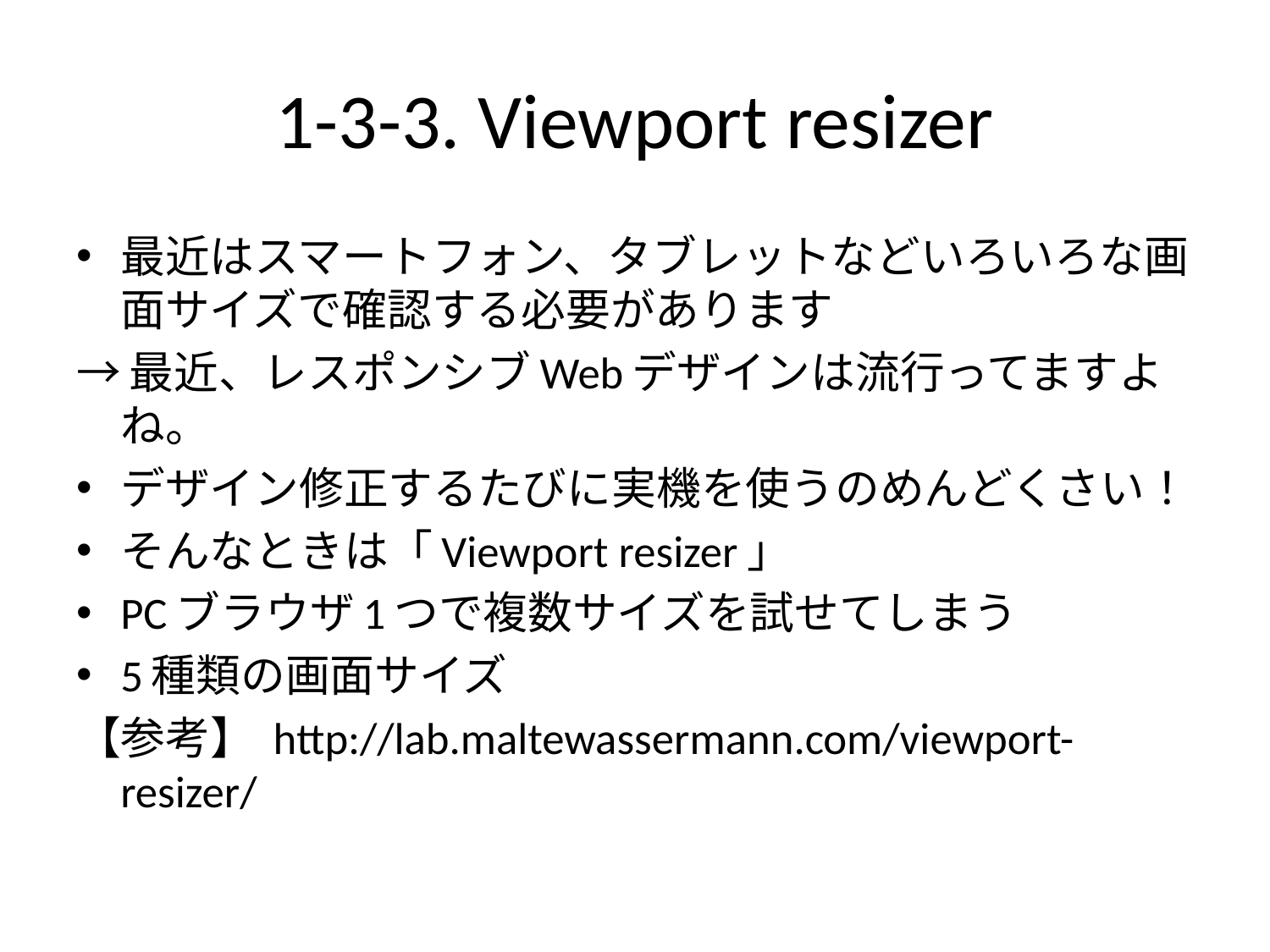

# 1-3-3. Viewport resizer
最近はスマートフォン、タブレットなどいろいろな画面サイズで確認する必要があります
→最近、レスポンシブWebデザインは流行ってますよね。
デザイン修正するたびに実機を使うのめんどくさい！
そんなときは「Viewport resizer」
PCブラウザ1つで複数サイズを試せてしまう
5種類の画面サイズ
【参考】 http://lab.maltewassermann.com/viewport-resizer/